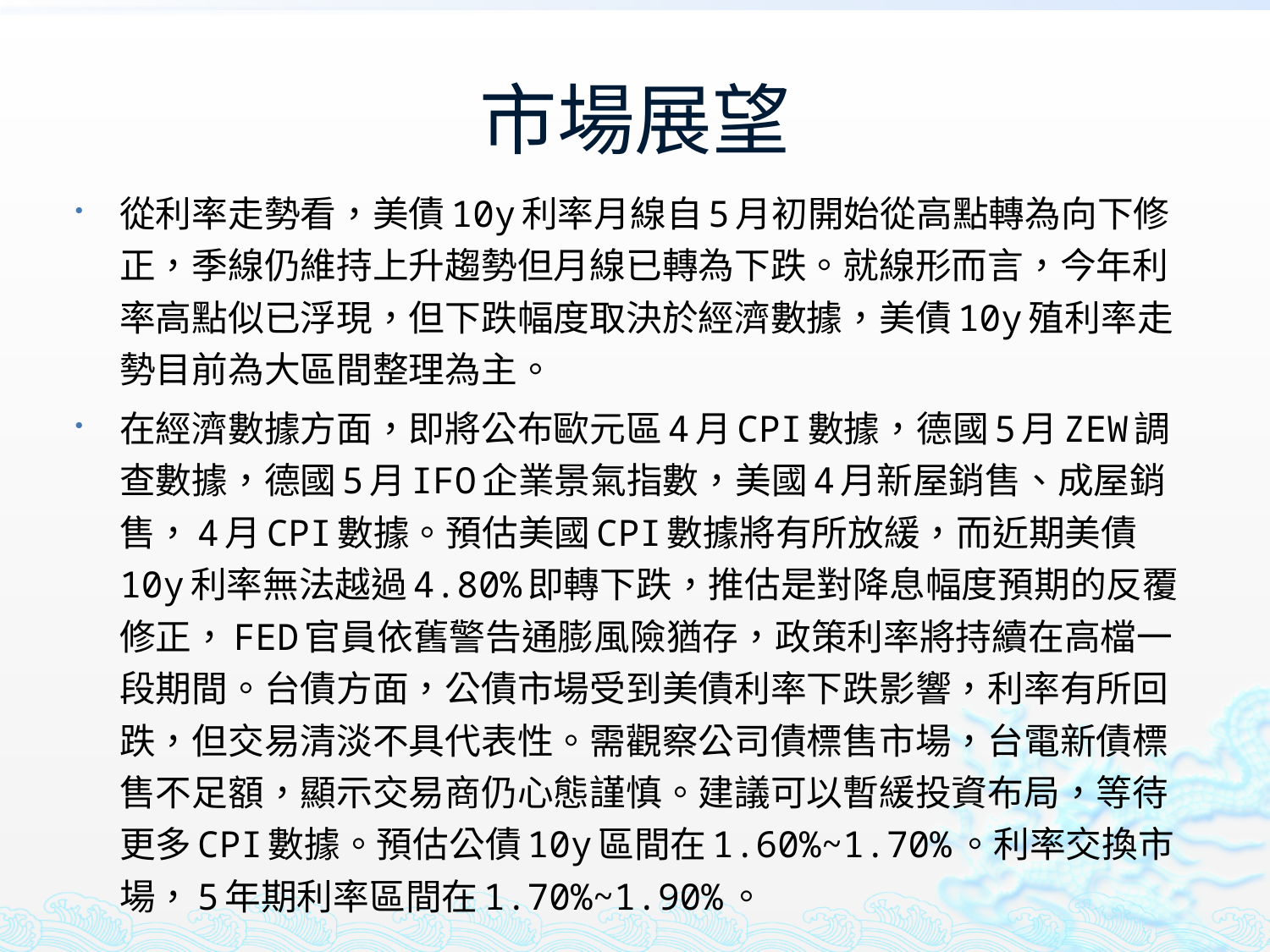

# 市場展望
從利率走勢看，美債10y利率月線自5月初開始從高點轉為向下修正，季線仍維持上升趨勢但月線已轉為下跌。就線形而言，今年利率高點似已浮現，但下跌幅度取決於經濟數據，美債10y殖利率走勢目前為大區間整理為主。
在經濟數據方面，即將公布歐元區4月CPI數據，德國5月ZEW調查數據，德國5月IFO企業景氣指數，美國4月新屋銷售、成屋銷售，4月CPI數據。預估美國CPI數據將有所放緩，而近期美債10y利率無法越過4.80%即轉下跌，推估是對降息幅度預期的反覆修正，FED官員依舊警告通膨風險猶存，政策利率將持續在高檔一段期間。台債方面，公債市場受到美債利率下跌影響，利率有所回跌，但交易清淡不具代表性。需觀察公司債標售市場，台電新債標售不足額，顯示交易商仍心態謹慎。建議可以暫緩投資布局，等待更多CPI數據。預估公債10y區間在1.60%~1.70%。利率交換市場，5年期利率區間在1.70%~1.90%。